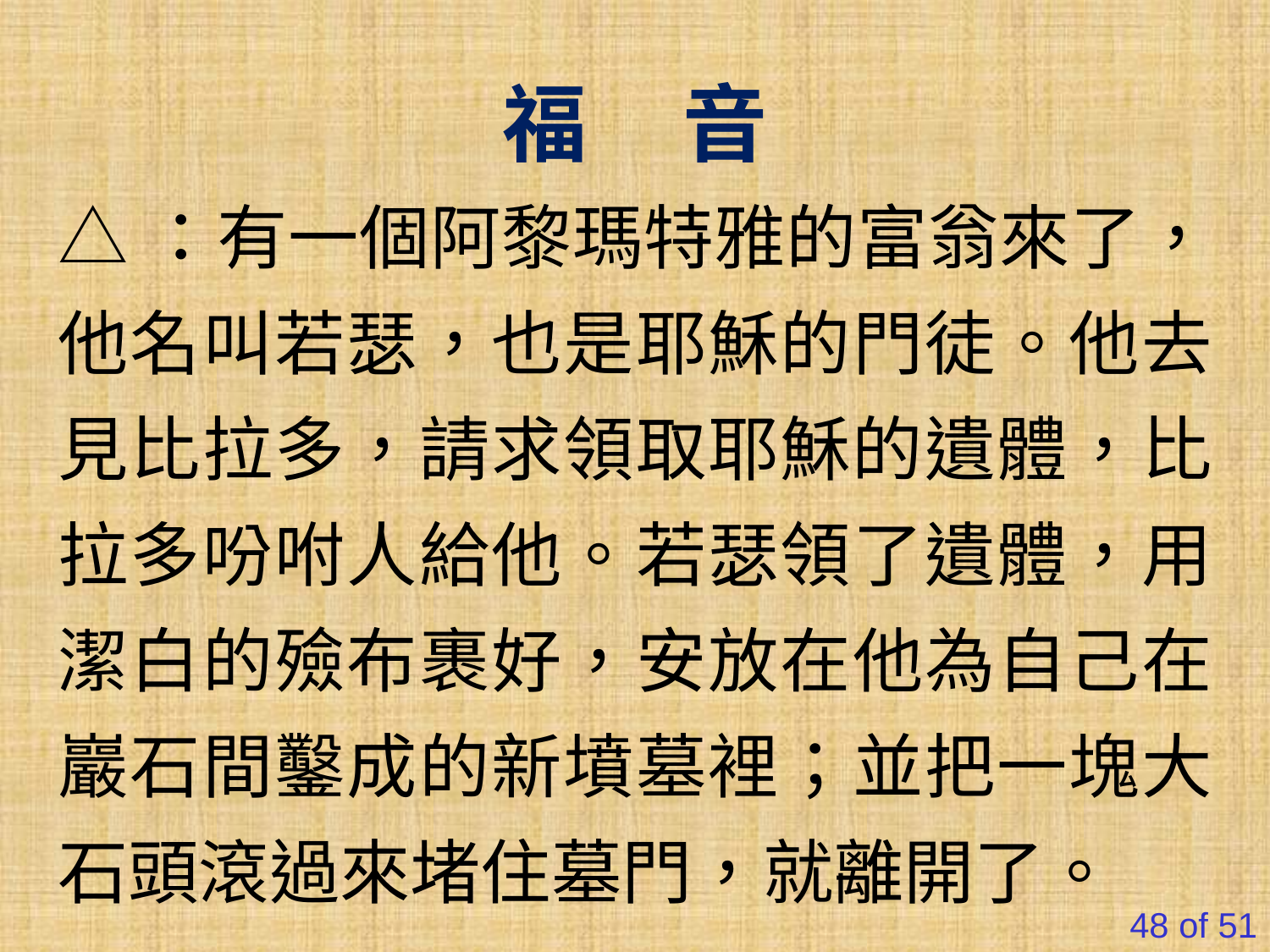

福     音
△：有一個阿黎瑪特雅的富翁來了，他名叫若瑟，也是耶穌的門徒。他去見比拉多，請求領取耶穌的遺體，比拉多吩咐人給他。若瑟領了遺體，用潔白的殮布裹好，安放在他為自己在巖石間鑿成的新墳墓裡；並把一塊大石頭滾過來堵住墓門，就離開了。
48 of 51